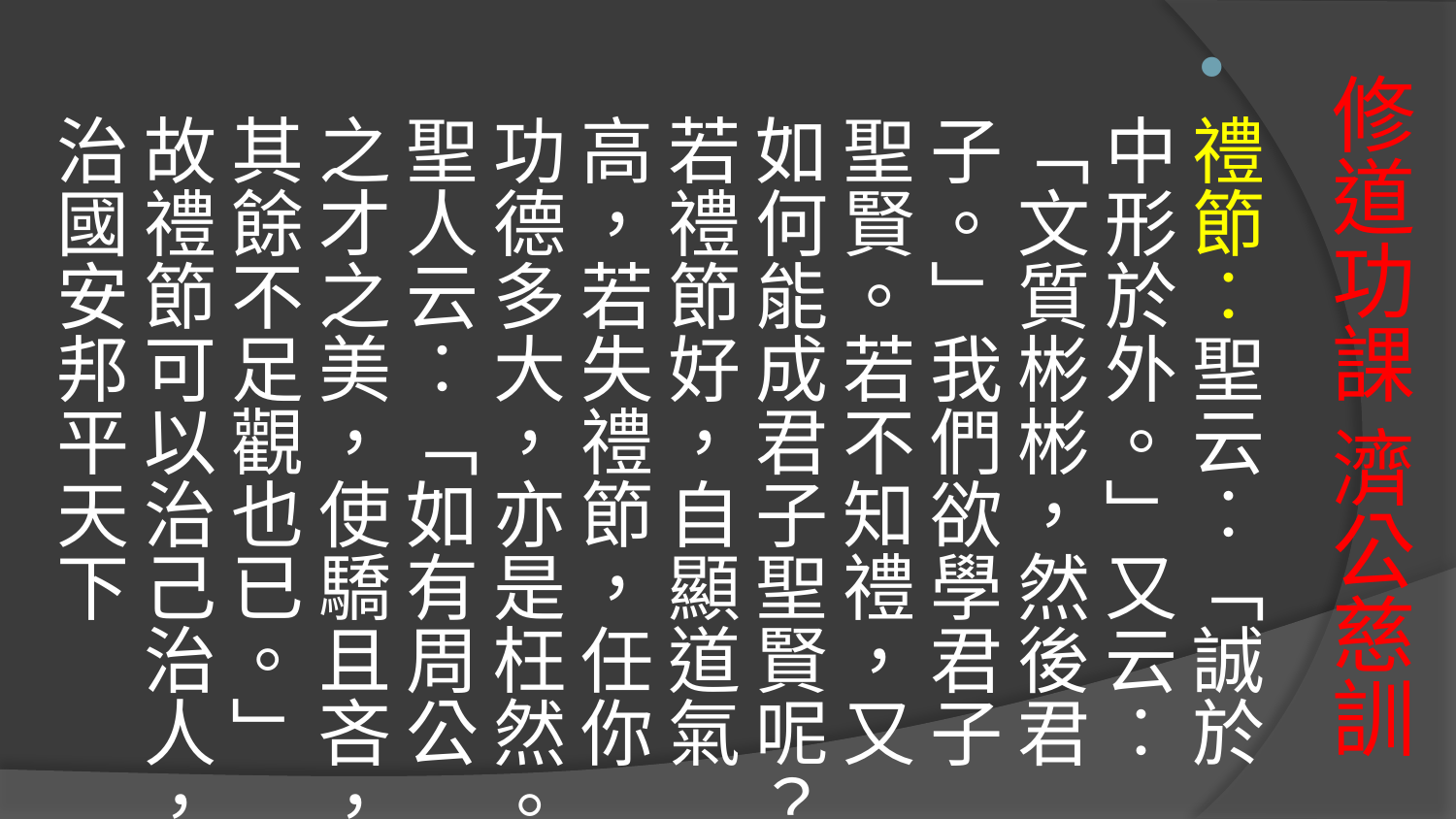

禮節︰聖云︰「誠於中形於外。」又云︰「文質彬彬，然後君子。」我們欲學君子聖賢。若不知禮，又如何能成君子聖賢呢？若禮節好，自顯道氣高，若失禮節，任你功德多大，亦是枉然。聖人云︰「如有周公之才之美，使驕且吝，其餘不足觀也已。」故禮節可以治己治人，治國安邦平天下
# 修道功課 濟公慈訓